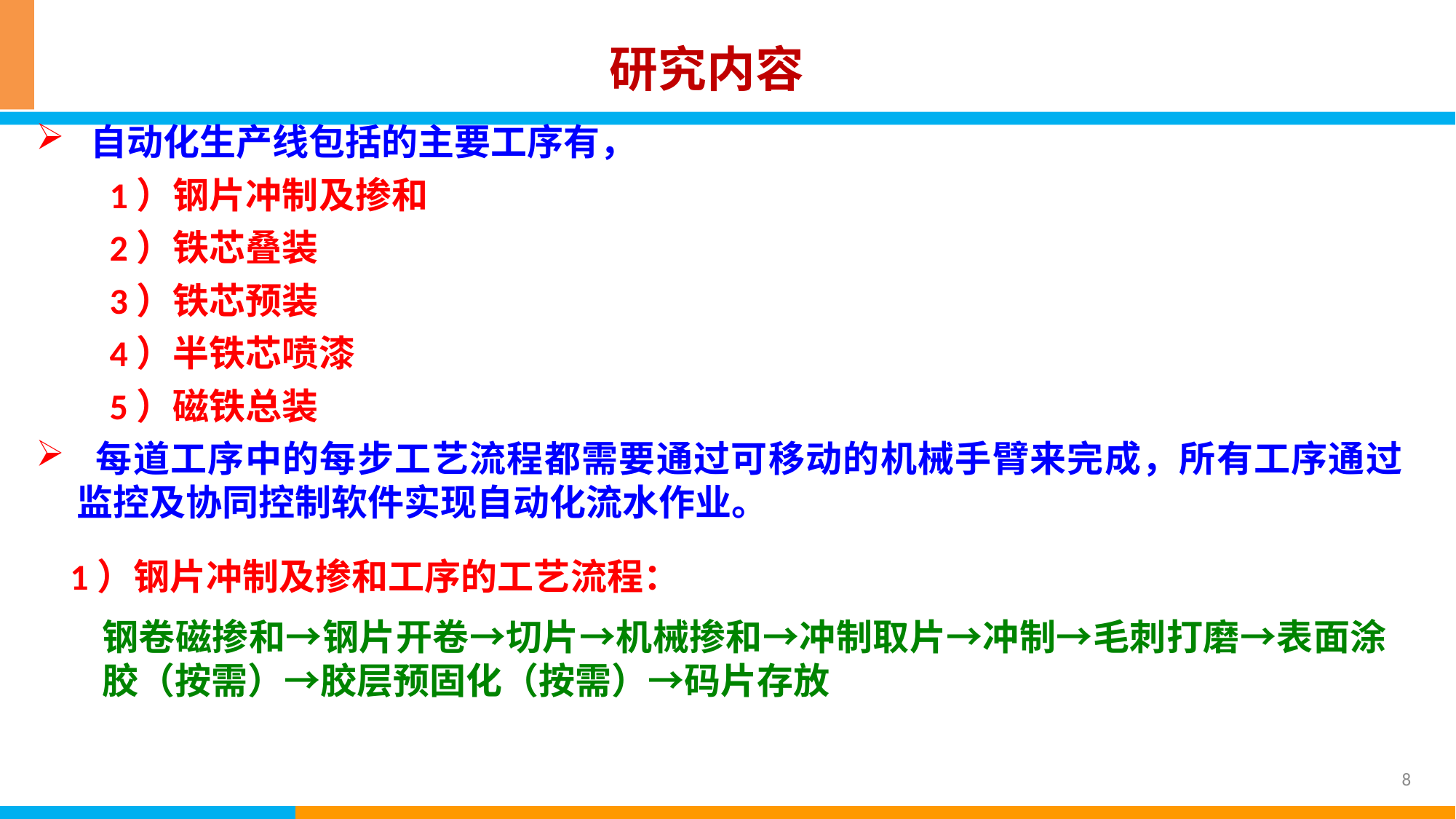

研究内容
自动化生产线包括的主要工序有，
         1）钢片冲制及掺和
         2）铁芯叠装
         3）铁芯预装
         4）半铁芯喷漆
         5）磁铁总装
 每道工序中的每步工艺流程都需要通过可移动的机械手臂来完成，所有工序通过监控及协同控制软件实现自动化流水作业。
1）钢片冲制及掺和工序的工艺流程：
钢卷磁掺和→钢片开卷→切片→机械掺和→冲制取片→冲制→毛刺打磨→表面涂胶（按需）→胶层预固化（按需）→码片存放
8